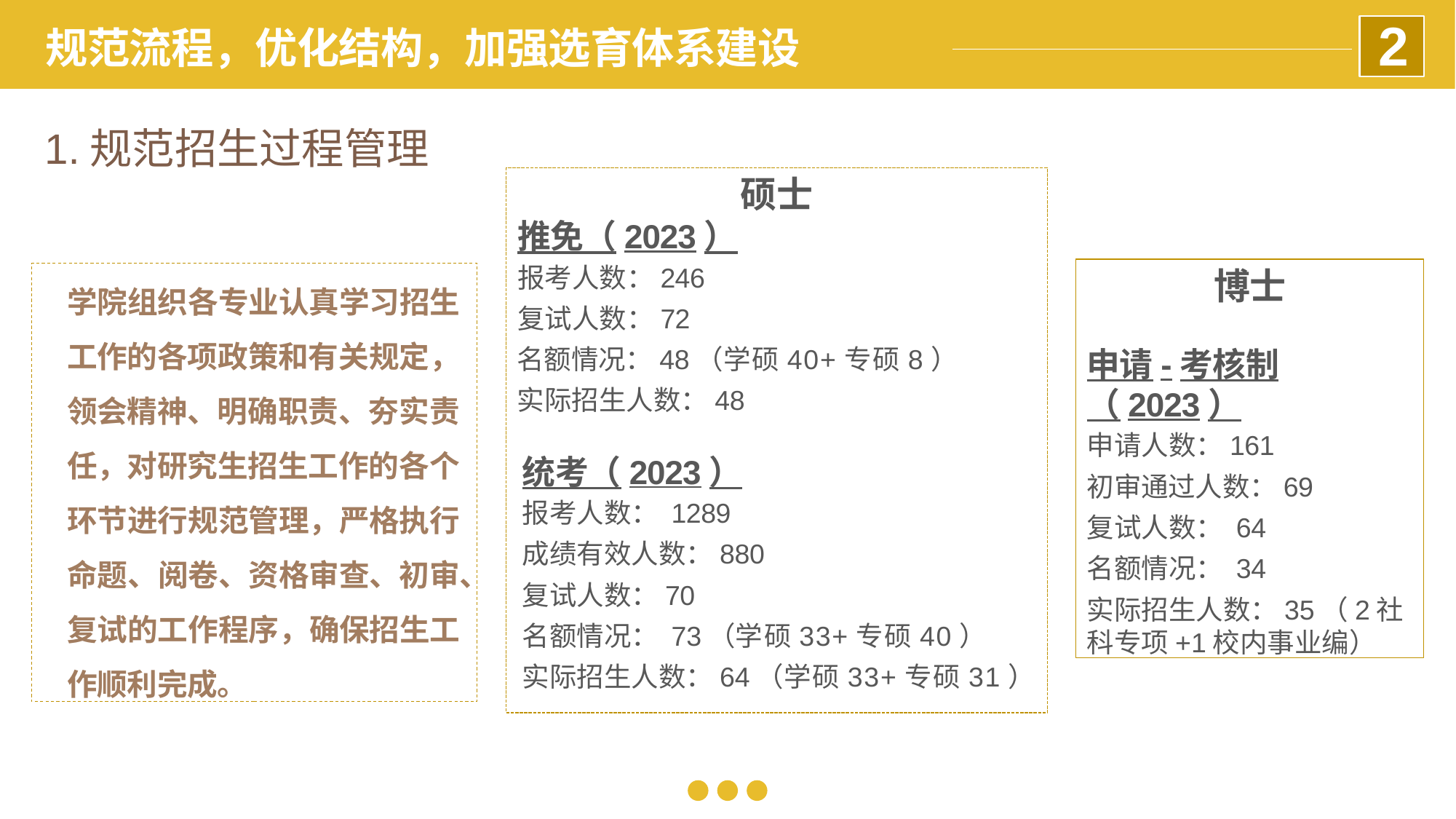

2
规范流程，优化结构，加强选育体系建设

1.规范招生过程管理

硕士
推免（2023）
报考人数：246
复试人数：72
博士
申请-考核制（2023）
申请人数：161
初审通过人数：69
复试人数： 64
名额情况： 34
实际招生人数：35（2社科专项+1校内事业编）
学院组织各专业认真学习招生工作的各项政策和有关规定，领会精神、明确职责、夯实责任，对研究生招生工作的各个环节进行规范管理，严格执行命题、阅卷、资格审查、初审、复试的工作程序，确保招生工作顺利完成。
名额情况：48（学硕40+专硕8）
实际招生人数：48
统考（2023）
报考人数： 1289
成绩有效人数：880
复试人数：70
名额情况： 73（学硕33+专硕40）
实际招生人数：64（学硕33+专硕31）